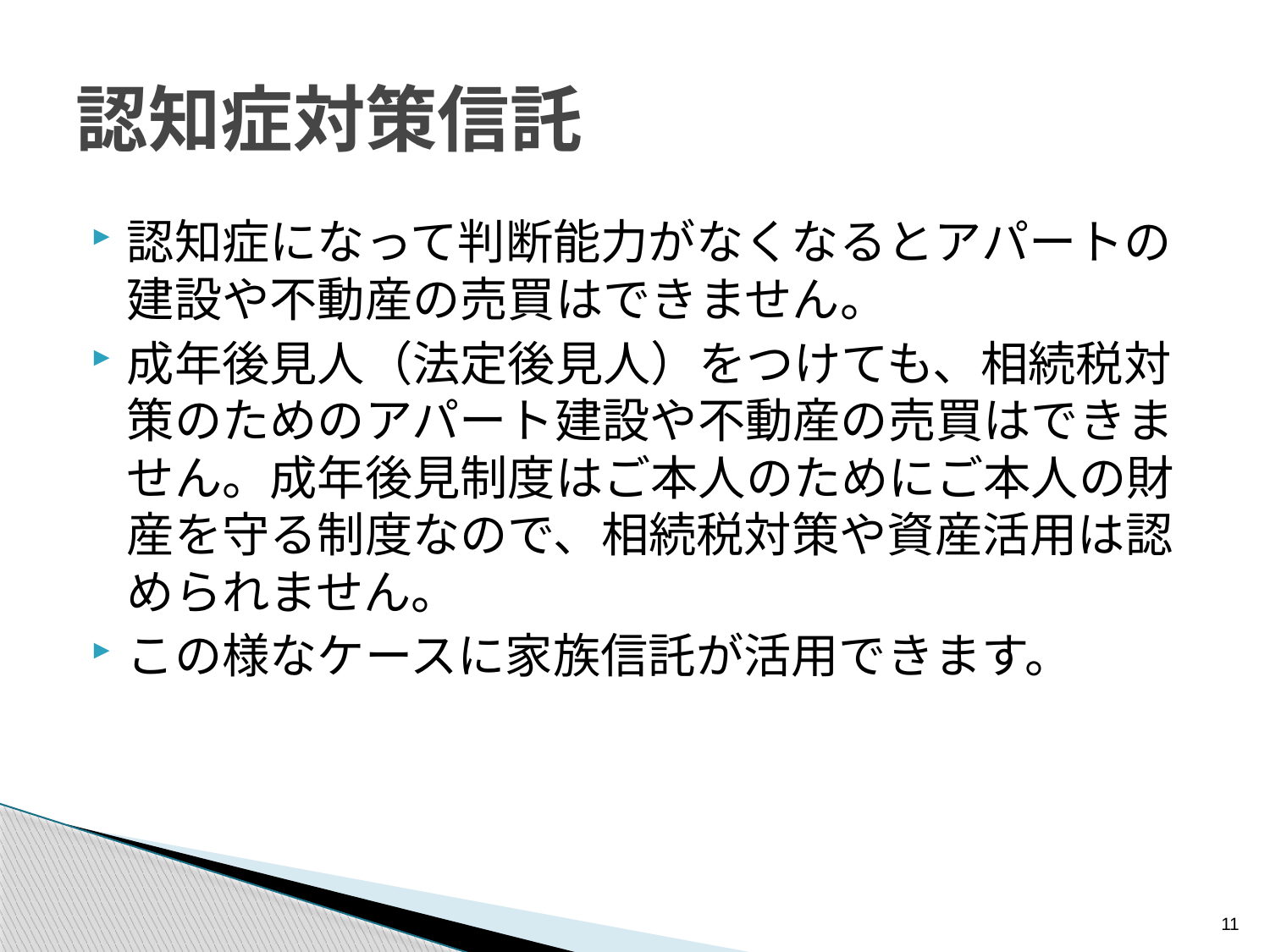

# 認知症対策信託
認知症になって判断能力がなくなるとアパートの建設や不動産の売買はできません。
成年後見人（法定後見人）をつけても、相続税対策のためのアパート建設や不動産の売買はできません。成年後見制度はご本人のためにご本人の財産を守る制度なので、相続税対策や資産活用は認められません。
この様なケースに家族信託が活用できます。
11